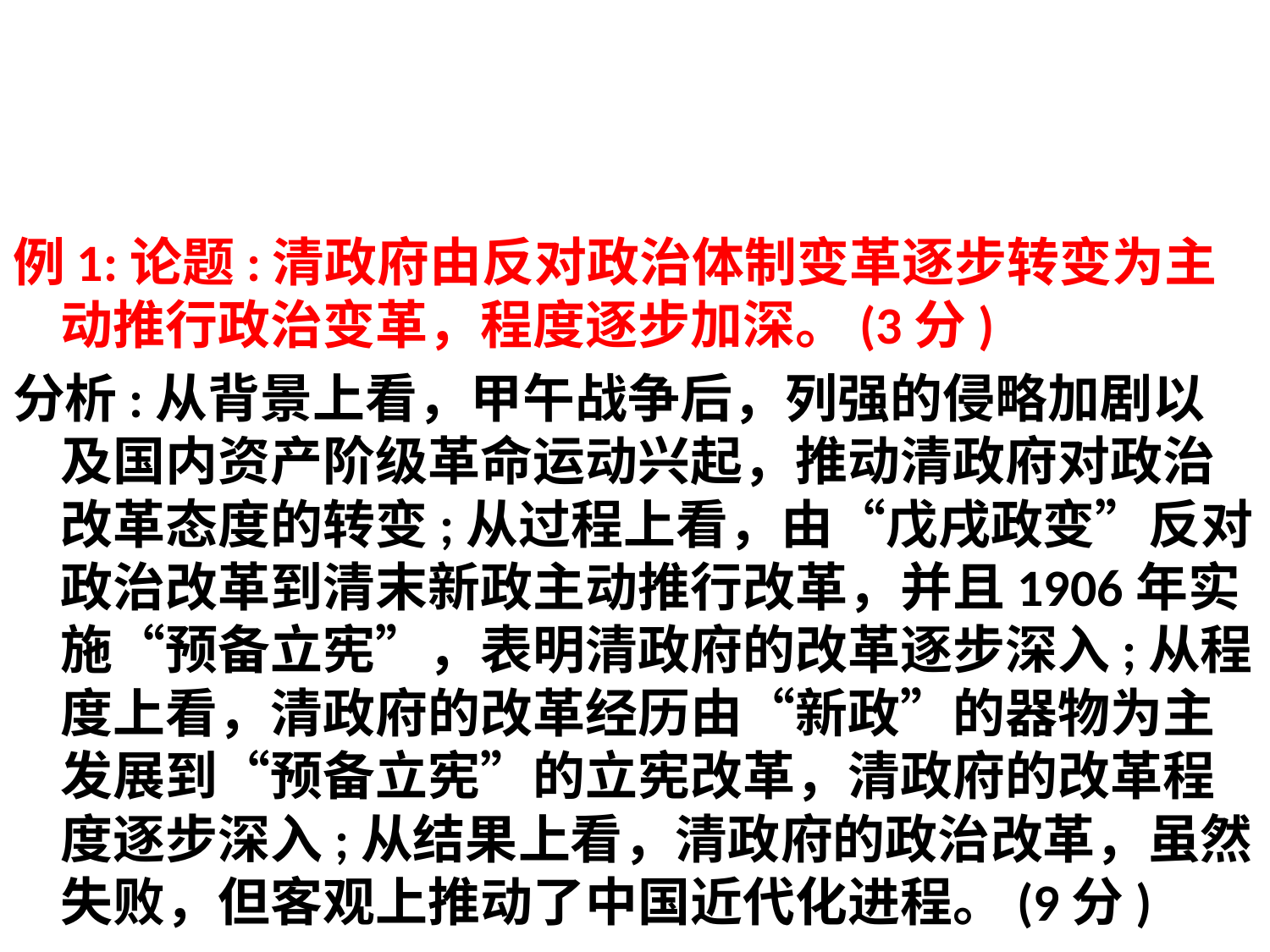

#
例1:论题:清政府由反对政治体制变革逐步转变为主动推行政治变革，程度逐步加深。(3分)
分析:从背景上看，甲午战争后，列强的侵略加剧以及国内资产阶级革命运动兴起，推动清政府对政治改革态度的转变;从过程上看，由“戊戌政变”反对政治改革到清末新政主动推行改革，并且1906年实施“预备立宪”，表明清政府的改革逐步深入;从程度上看，清政府的改革经历由“新政”的器物为主发展到“预备立宪”的立宪改革，清政府的改革程度逐步深入;从结果上看，清政府的政治改革，虽然失败，但客观上推动了中国近代化进程。(9分)